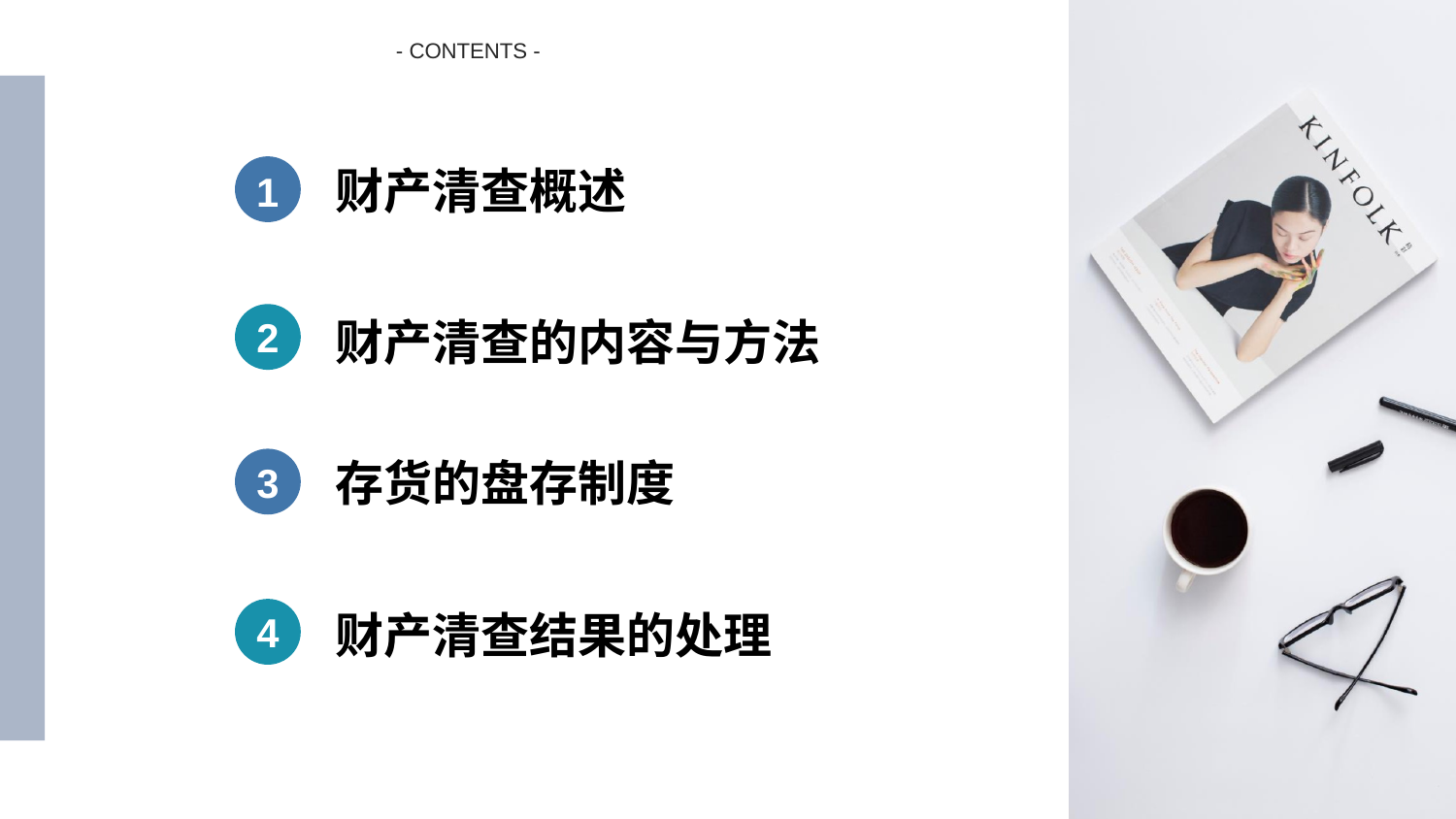

- CONTENTS -
财产清查概述
1

财产清查的内容与方法

2
存货的盘存制度

3
财产清查结果的处理

4